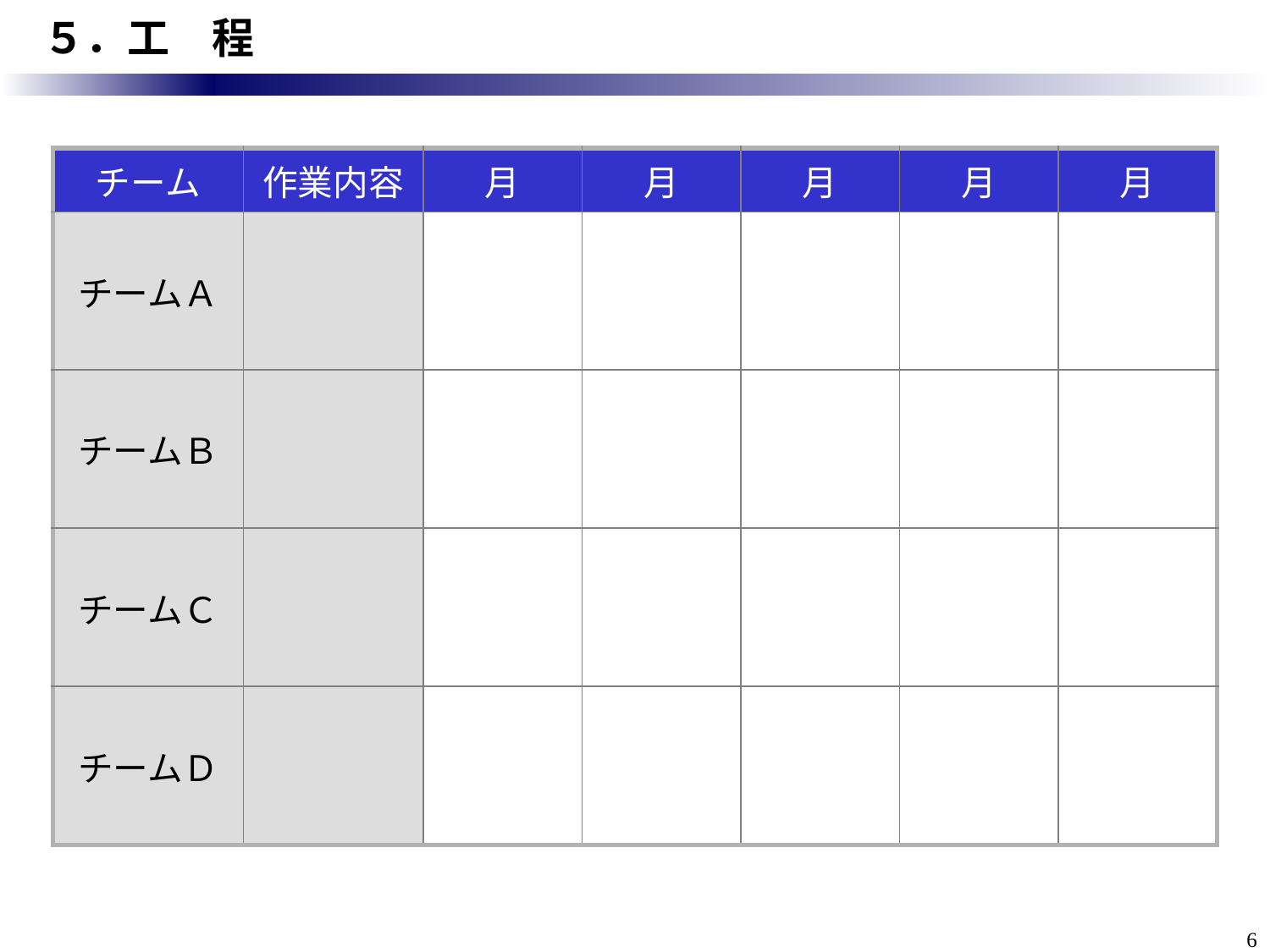

# ５．工　程
| チーム | 作業内容 | 月 | 月 | 月 | 月 | 月 |
| --- | --- | --- | --- | --- | --- | --- |
| チームＡ |  |  |  |  |  |  |
| チームＢ |  |  |  |  |  |  |
| チームＣ |  |  |  |  |  |  |
| チームＤ |  |  |  |  |  |  |
6